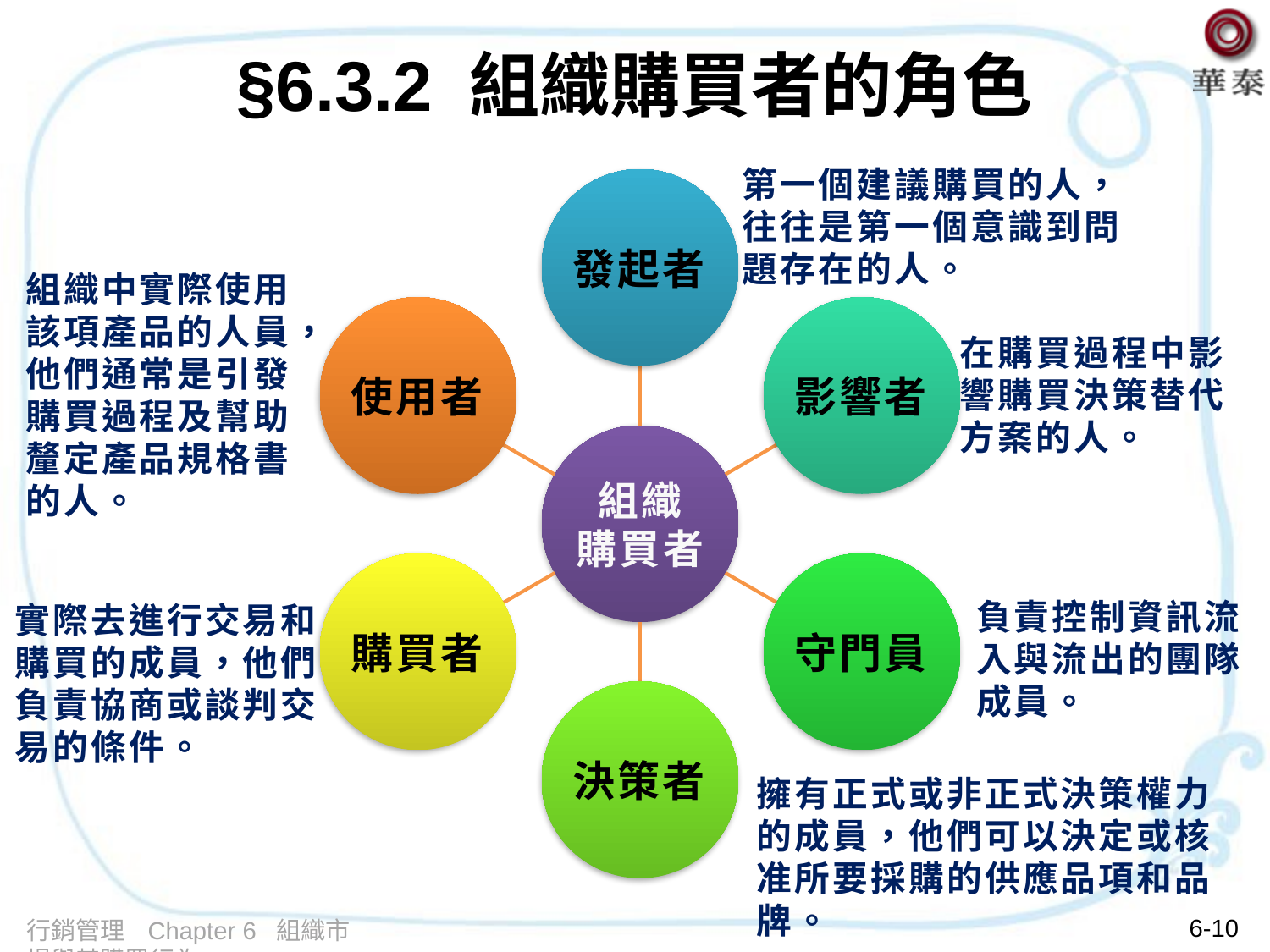

# §6.3.2 組織購買者的角色
第一個建議購買的人，往往是第一個意識到問題存在的人。
組織
購買者

發起者

影響者

守門員

決策者

購買者

使用者
組織中實際使用該項產品的人員，他們通常是引發購買過程及幫助釐定產品規格書的人。
在購買過程中影響購買決策替代方案的人。
負責控制資訊流入與流出的團隊成員。
實際去進行交易和購買的成員，他們負責協商或談判交易的條件。
擁有正式或非正式決策權力的成員，他們可以決定或核准所要採購的供應品項和品牌。
6-10
行銷管理   Chapter 6  組織市場與其購買行為